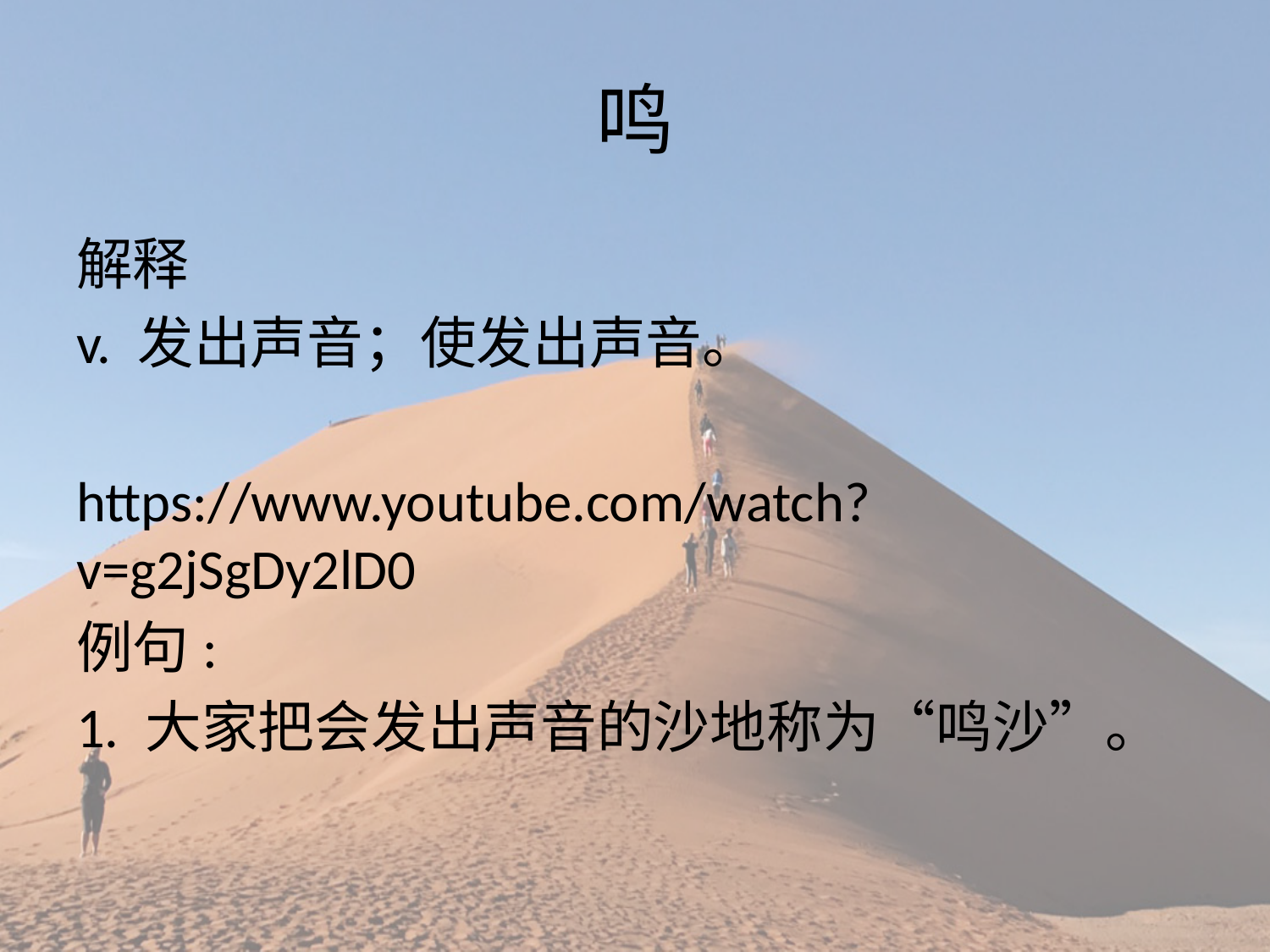

# 鸣
解释
v. 发出声音；使发出声音。

https://www.youtube.com/watch?v=g2jSgDy2lD0
例句:
1. 大家把会发出声音的沙地称为“鸣沙”。